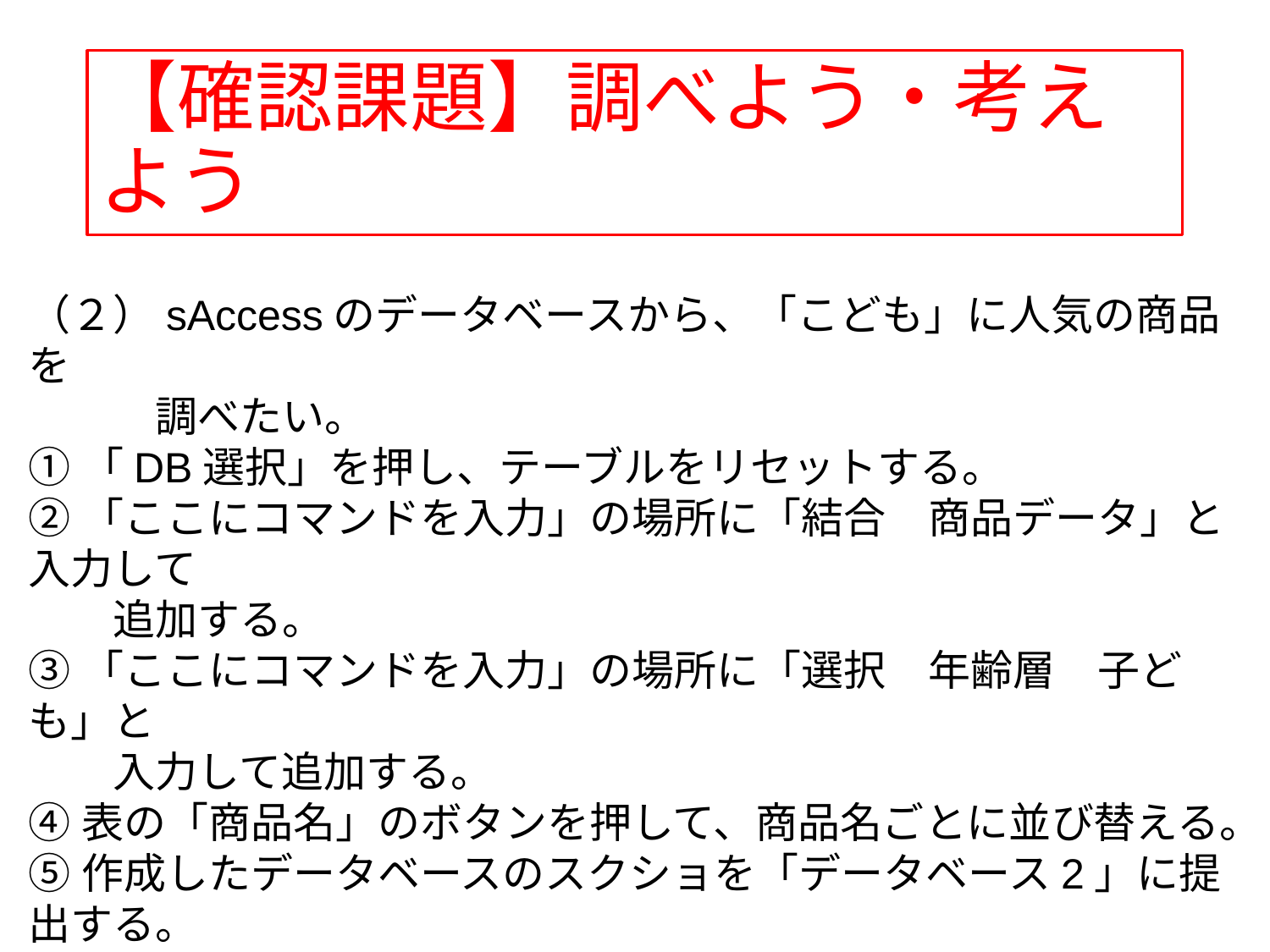

【確認課題】調べよう・考えよう
（２）sAccessのデータベースから、「こども」に人気の商品を
　　　調べたい。
①「DB選択」を押し、テーブルをリセットする。
②「ここにコマンドを入力」の場所に「結合　商品データ」と入力して
　　追加する。
③「ここにコマンドを入力」の場所に「選択　年齢層　子ども」と
　　入力して追加する。
④表の「商品名」のボタンを押して、商品名ごとに並び替える。
⑤作成したデータベースのスクショを「データベース2」に提出する。

◇表から人気の商品（1位から3位）は何か調べよう。